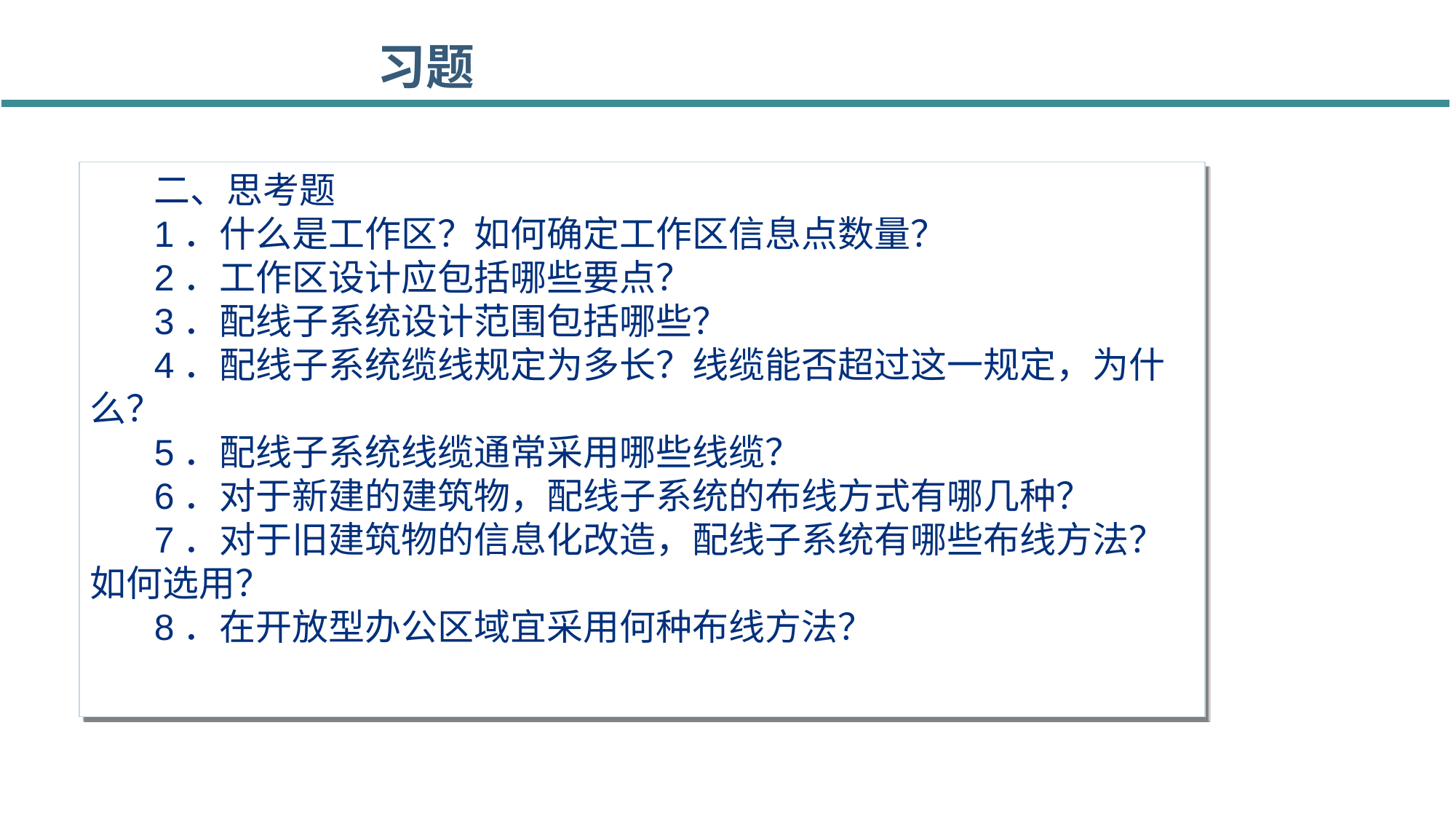

习题
二、思考题
1．什么是工作区？如何确定工作区信息点数量？
2．工作区设计应包括哪些要点？
3．配线子系统设计范围包括哪些？
4．配线子系统缆线规定为多长？线缆能否超过这一规定，为什么？
5．配线子系统线缆通常采用哪些线缆？
6．对于新建的建筑物，配线子系统的布线方式有哪几种？
7．对于旧建筑物的信息化改造，配线子系统有哪些布线方法？如何选用？
8．在开放型办公区域宜采用何种布线方法？